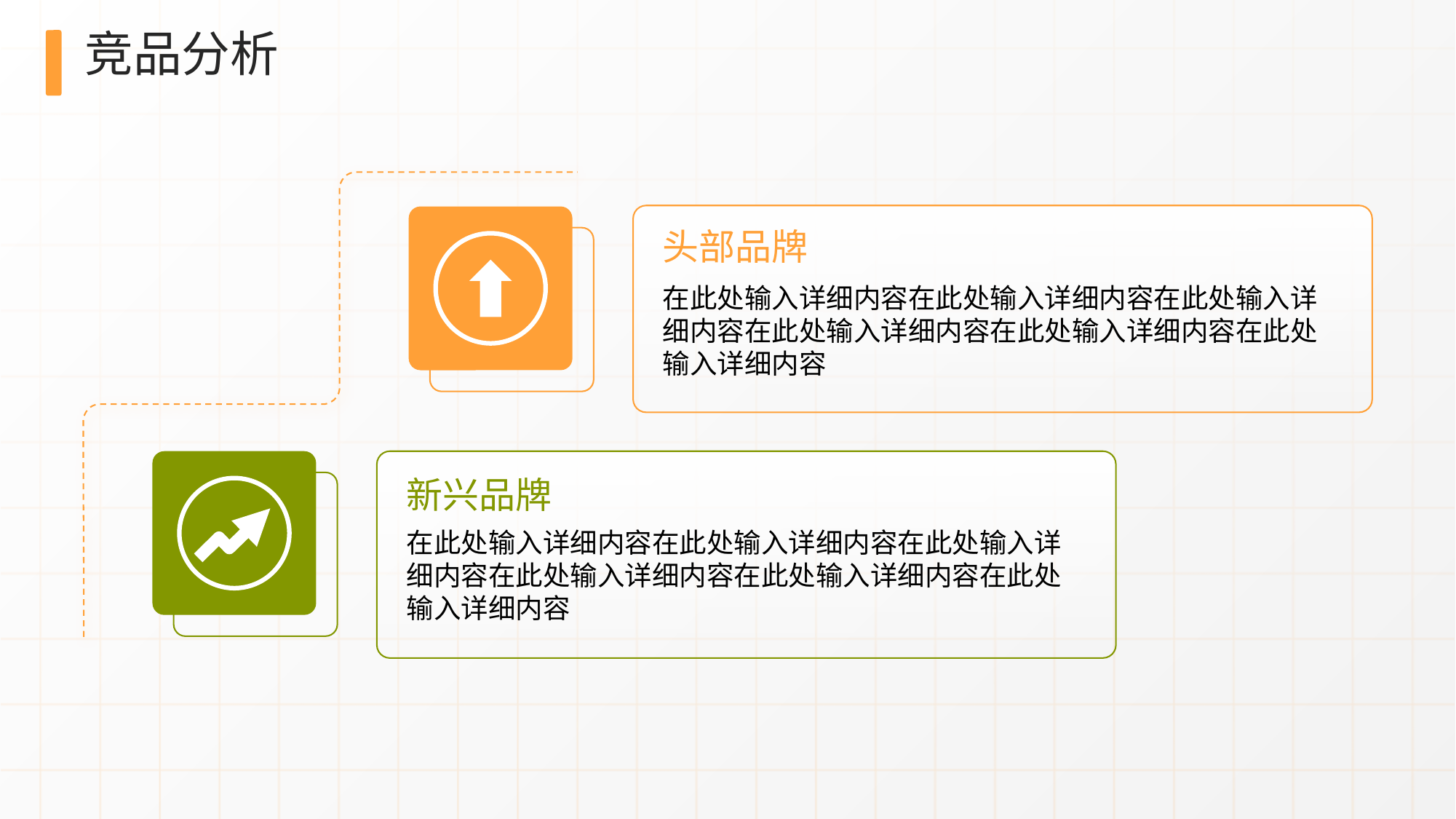

# 竞品分析

头部品牌

在此处输入详细内容在此处输入详细内容在此处输入详细内容在此处输入详细内容在此处输入详细内容在此处输入详细内容

新兴品牌

在此处输入详细内容在此处输入详细内容在此处输入详细内容在此处输入详细内容在此处输入详细内容在此处输入详细内容